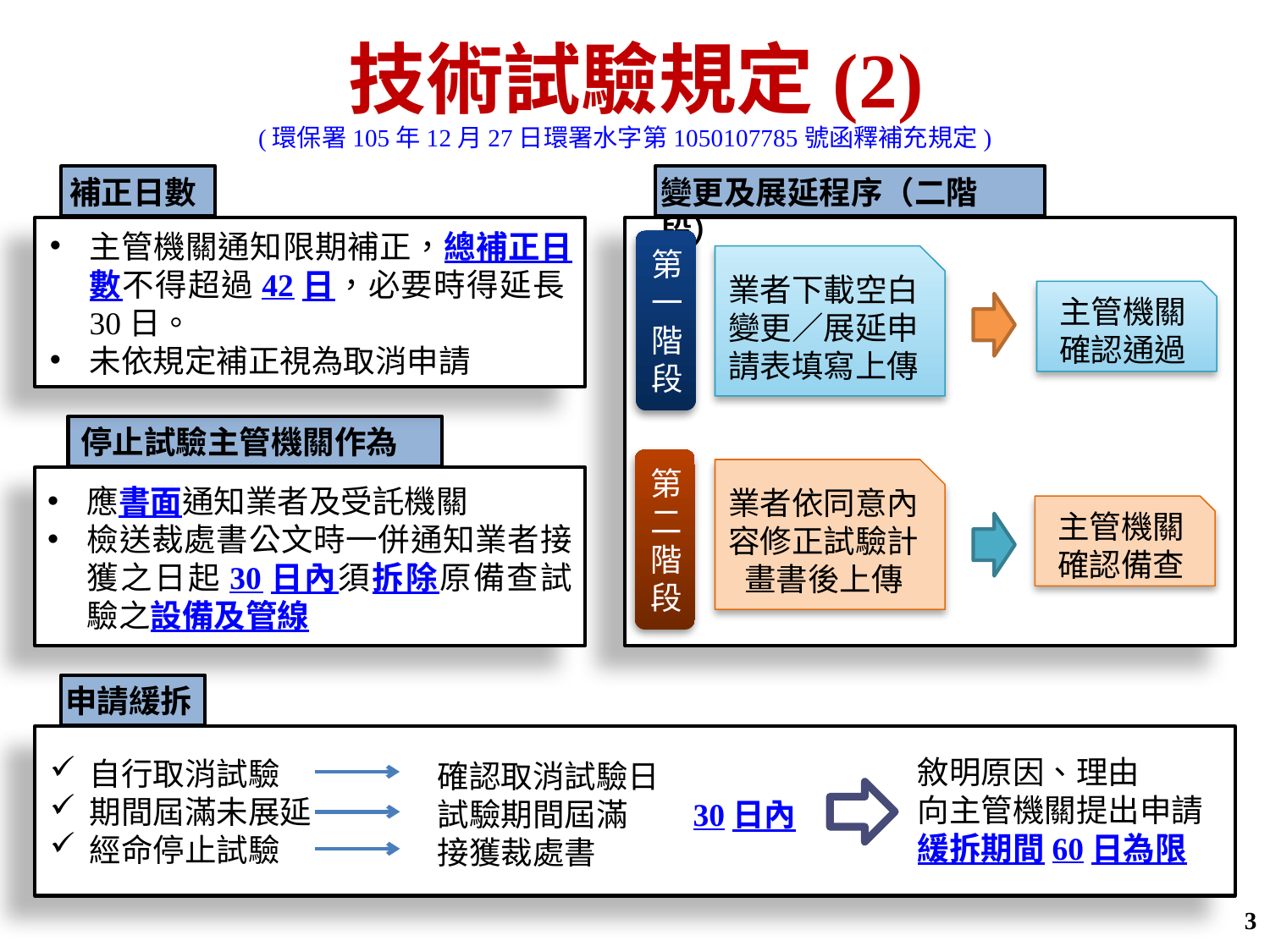

技術試驗規定(2)
(環保署105年12月27日環署水字第1050107785號函釋補充規定)
補正日數

主管機關通知限期補正，總補正日數不得超過42日，必要時得延長30日。
未依規定補正視為取消申請
變更及展延程序（二階段）

第一階段
業者下載空白變更／展延申請表填寫上傳
主管機關確認通過

停止試驗主管機關作為

應書面通知業者及受託機關
檢送裁處書公文時一併通知業者接獲之日起30日內須拆除原備查試驗之設備及管線

第二階段
業者依同意內容修正試驗計畫書後上傳
主管機關確認備查

申請緩拆

自行取消試驗
期間屆滿未展延
經命停止試驗
敘明原因、理由
向主管機關提出申請
緩拆期間60日為限
確認取消試驗日
試驗期間屆滿        30日內
接獲裁處書

3